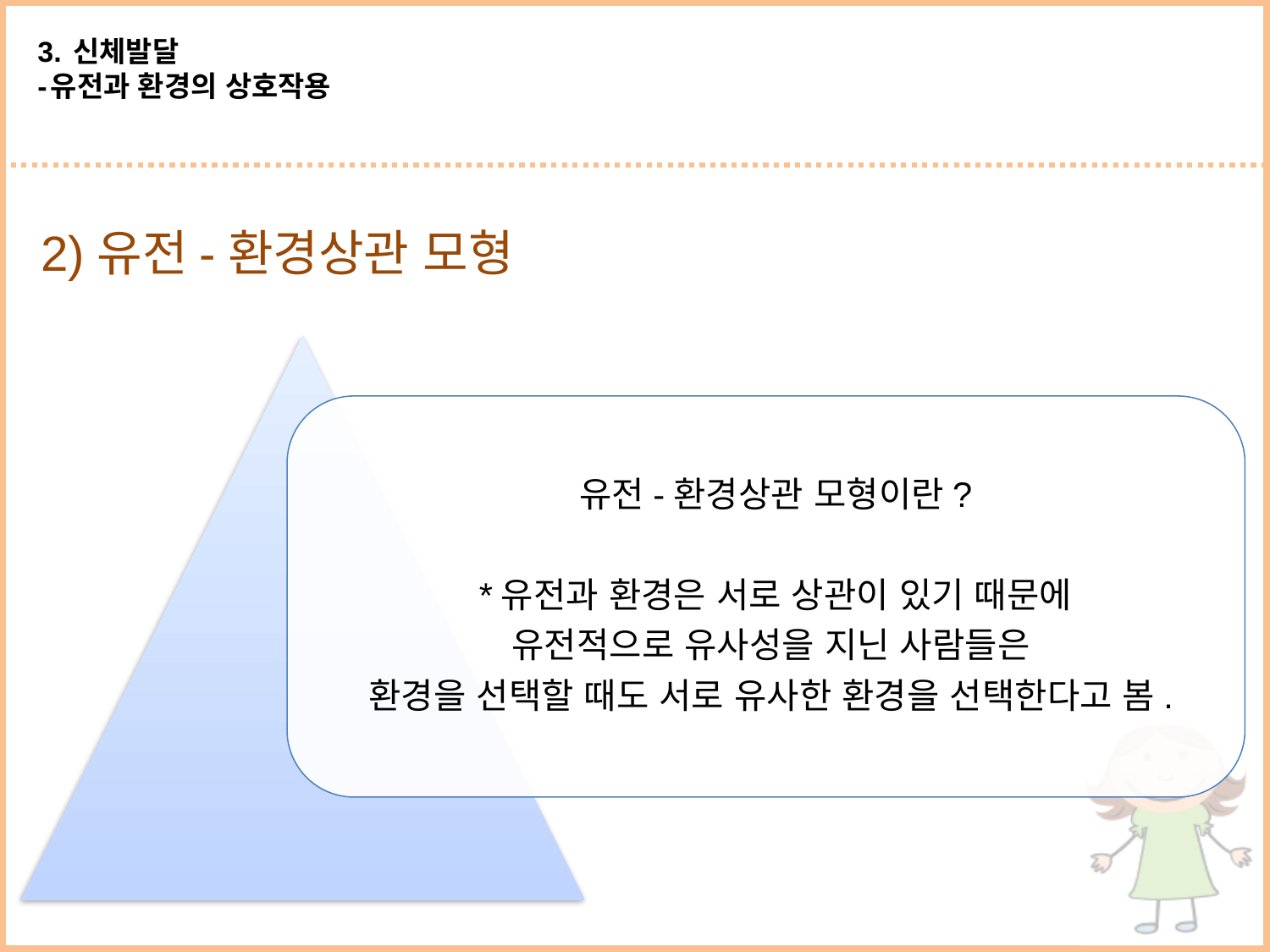

# 3. 신체발달 -유전과 환경의 상호작용
2)유전-환경상관 모형

유전-환경상관 모형이란?

 *유전과 환경은 서로 상관이 있기 때문에
유전적으로 유사성을 지닌 사람들은
환경을 선택할 때도 서로 유사한 환경을 선택한다고 봄.